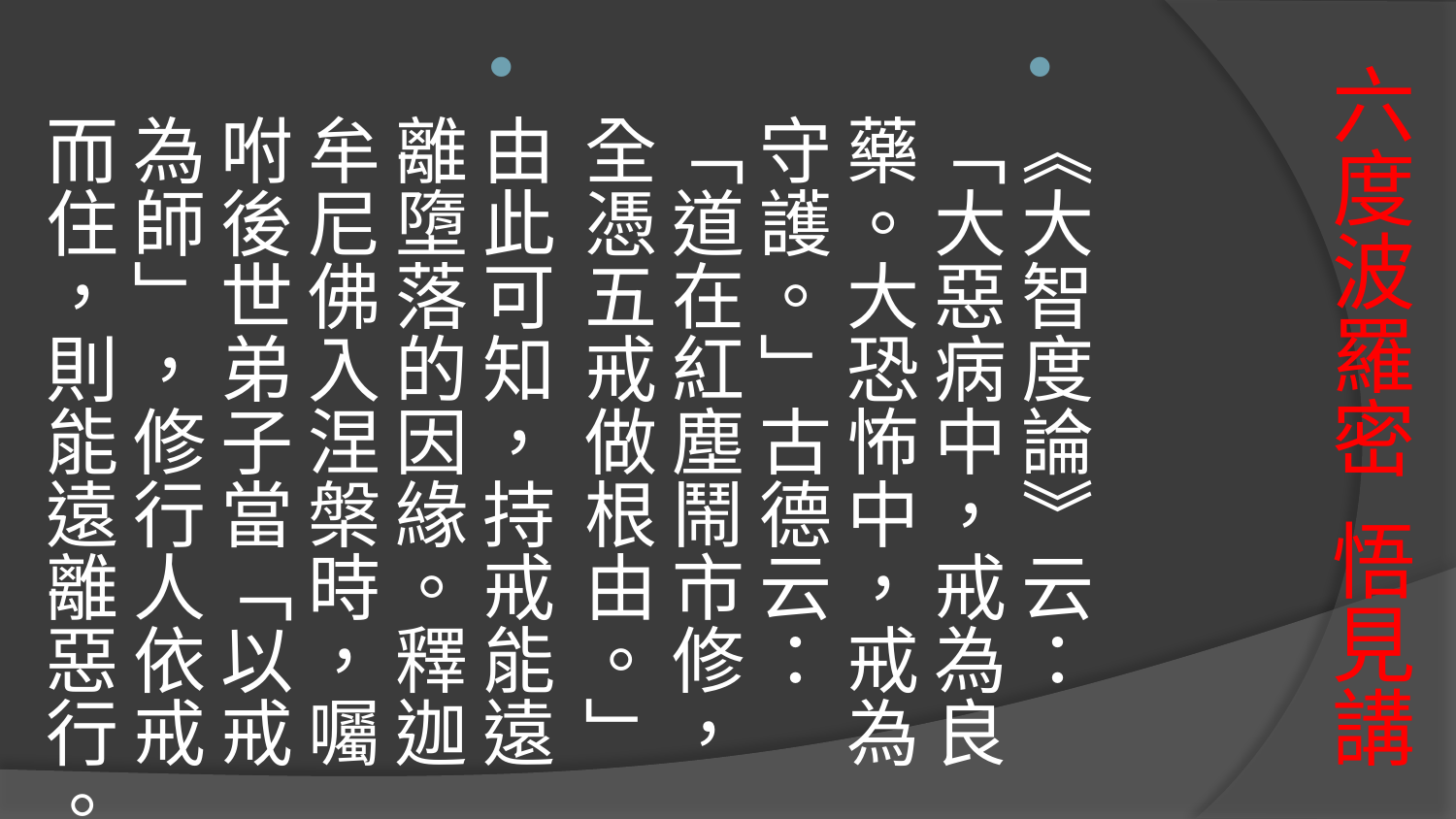

《大智度論》云：「大惡病中，戒為良藥。大恐怖中，戒為守護。」古德云：「道在紅塵鬧市修，全憑五戒做根由。」
由此可知，持戒能遠離墮落的因緣。釋迦牟尼佛入涅槃時，囑咐後世弟子當「以戒為師」，修行人依戒而住，則能遠離惡行。
# 六度波羅密  悟見講